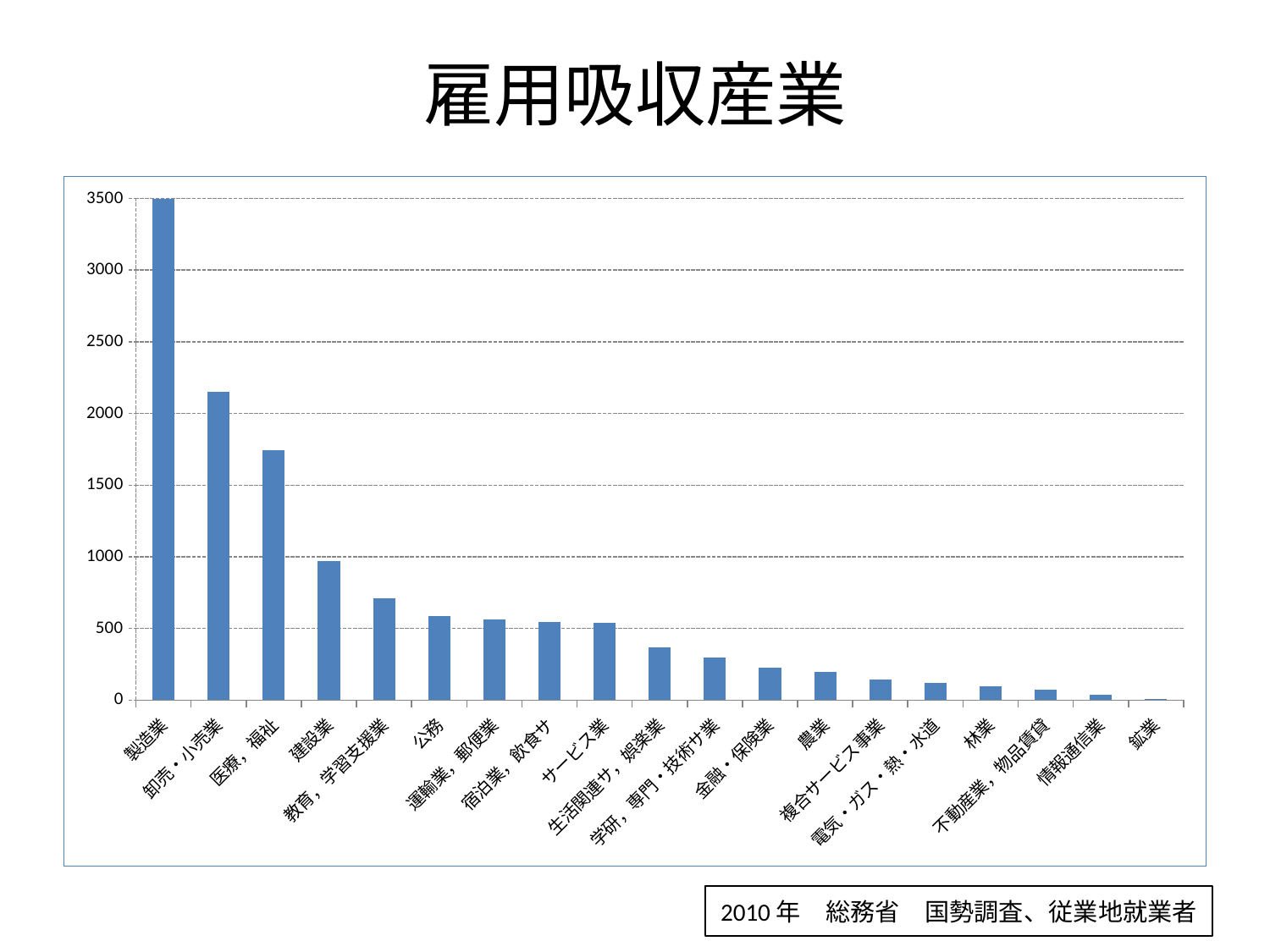

# 雇用吸収産業

### Chart

| Category |  |
|---|---|
| 製造業 | 3544.0 |
| 卸売・小売業 | 2152.0 |
| 医療，福祉 | 1743.0 |
| 建設業 | 970.0 |
| 教育，学習支援業 | 712.0 |
| 公務 | 589.0 |
| 運輸業，郵便業 | 561.0 |
| 宿泊業，飲食サ | 547.0 |
| サービス業 | 537.0 |
| 生活関連サ，娯楽業 | 368.0 |
| 学研，専門・技術サ業 | 298.0 |
| 金融・保険業 | 227.0 |
| 農業 | 198.0 |
| 複合サービス事業 | 144.0 |
| 電気・ガス・熱・水道 | 122.0 |
| 林業 | 95.0 |
| 不動産業，物品賃貸 | 72.0 |
| 情報通信業 | 39.0 |
| 鉱業 | 9.0 |
2010年　総務省　国勢調査、従業地就業者
国勢調査（2010年）